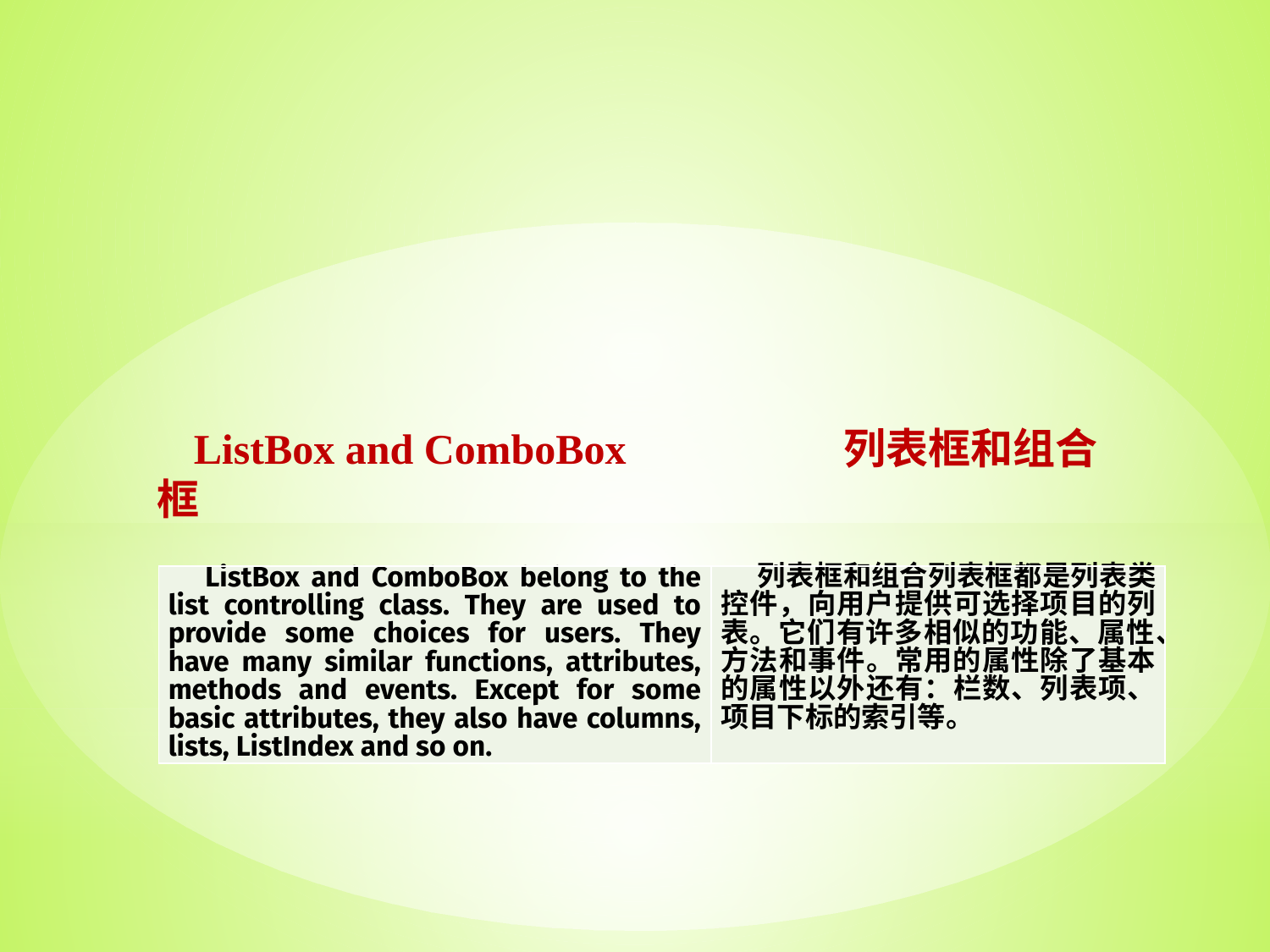

ListBox and ComboBox		    列表框和组合框
| ListBox and ComboBox belong to the list controlling class. They are used to provide some choices for users. They have many similar functions, attributes, methods and events. Except for some basic attributes, they also have columns, lists, ListIndex and so on. | 列表框和组合列表框都是列表类控件，向用户提供可选择项目的列表。它们有许多相似的功能、属性、方法和事件。常用的属性除了基本的属性以外还有：栏数、列表项、项目下标的索引等。 |
| --- | --- |